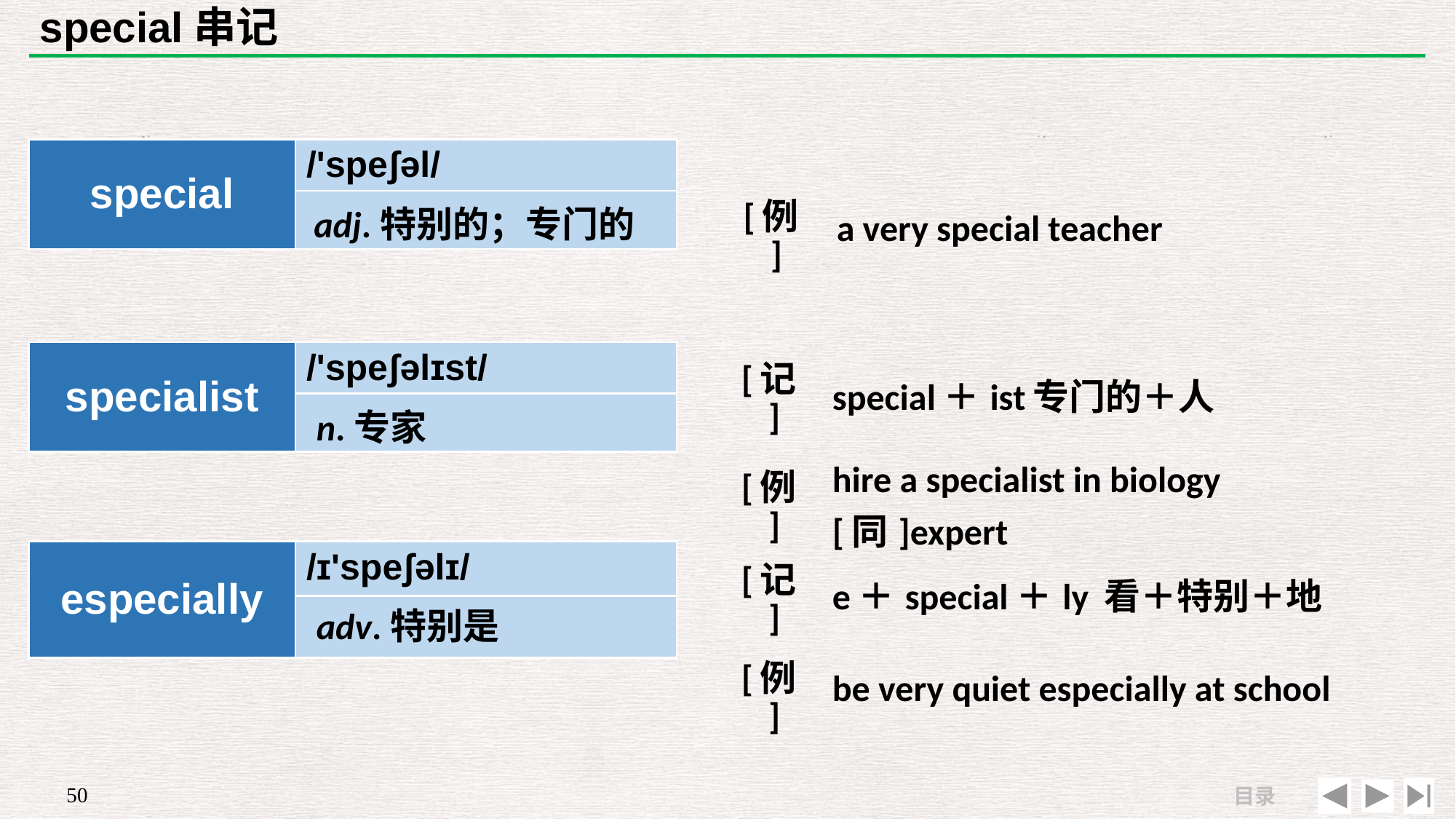

# special串记

|  |  |
| --- | --- |
| [例] | a very special teacher |
| special | /'speʃəl/ |
| --- | --- |
|  |  |
adj.特别的；专门的
| specialist | /'speʃəlɪst/ |
| --- | --- |
|  |  |
| [记] | special＋ist专门的＋人 |
| --- | --- |
| [例] | hire a specialist in biology　[同]expert |
n.专家
| especially | /ɪ'speʃəlɪ/ |
| --- | --- |
|  |  |
| [记] | e＋special＋ly 看＋特别＋地 |
| --- | --- |
| [例] | be very quiet especially at school |
adv.特别是